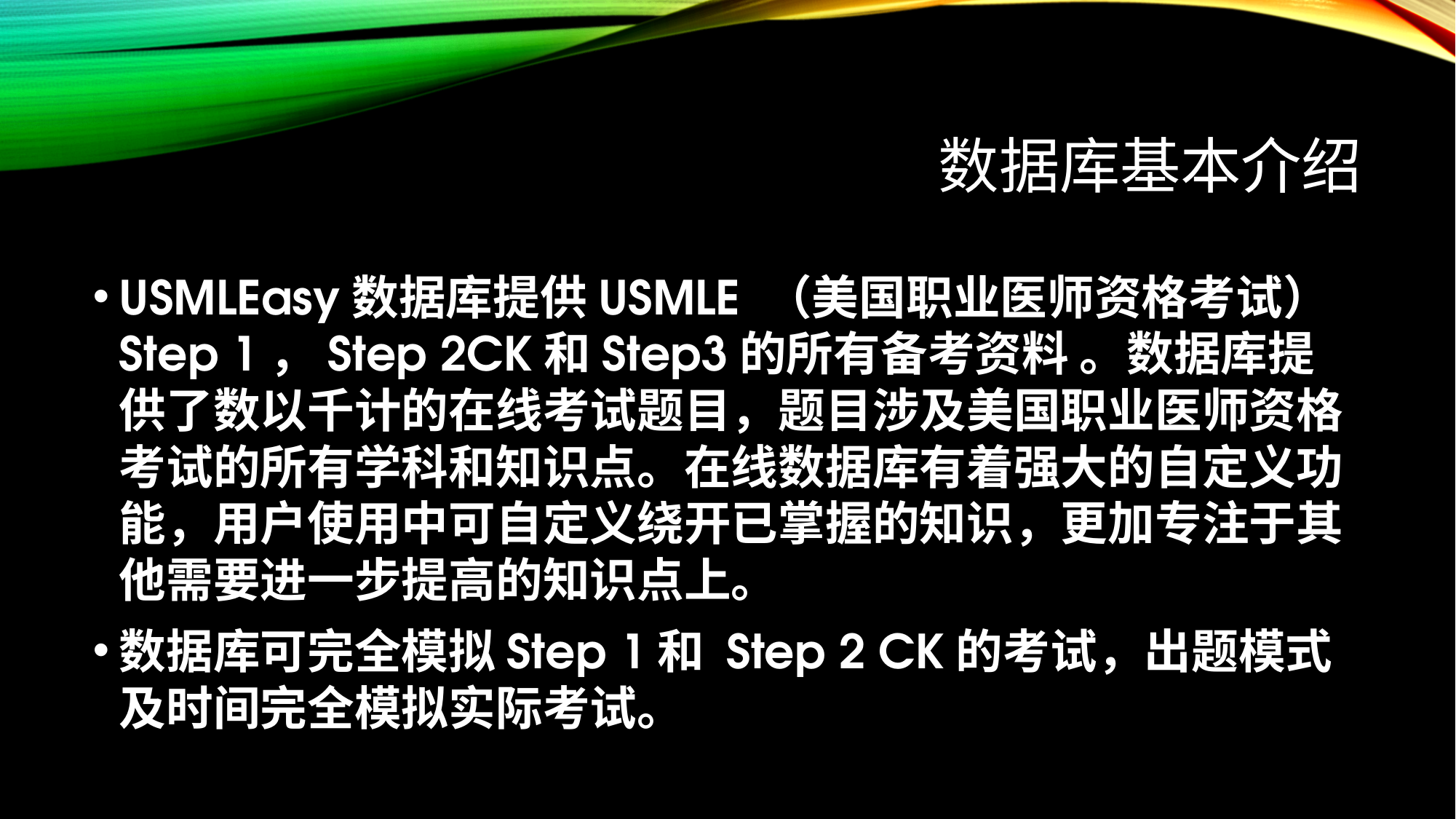

# 数据库基本介绍
USMLEasy数据库提供USMLE （美国职业医师资格考试）Step 1，Step 2CK和Step3的所有备考资料 。数据库提供了数以千计的在线考试题目，题目涉及美国职业医师资格考试的所有学科和知识点。在线数据库有着强大的自定义功能，用户使用中可自定义绕开已掌握的知识，更加专注于其他需要进一步提高的知识点上。
数据库可完全模拟Step 1和 Step 2 CK的考试，出题模式及时间完全模拟实际考试。